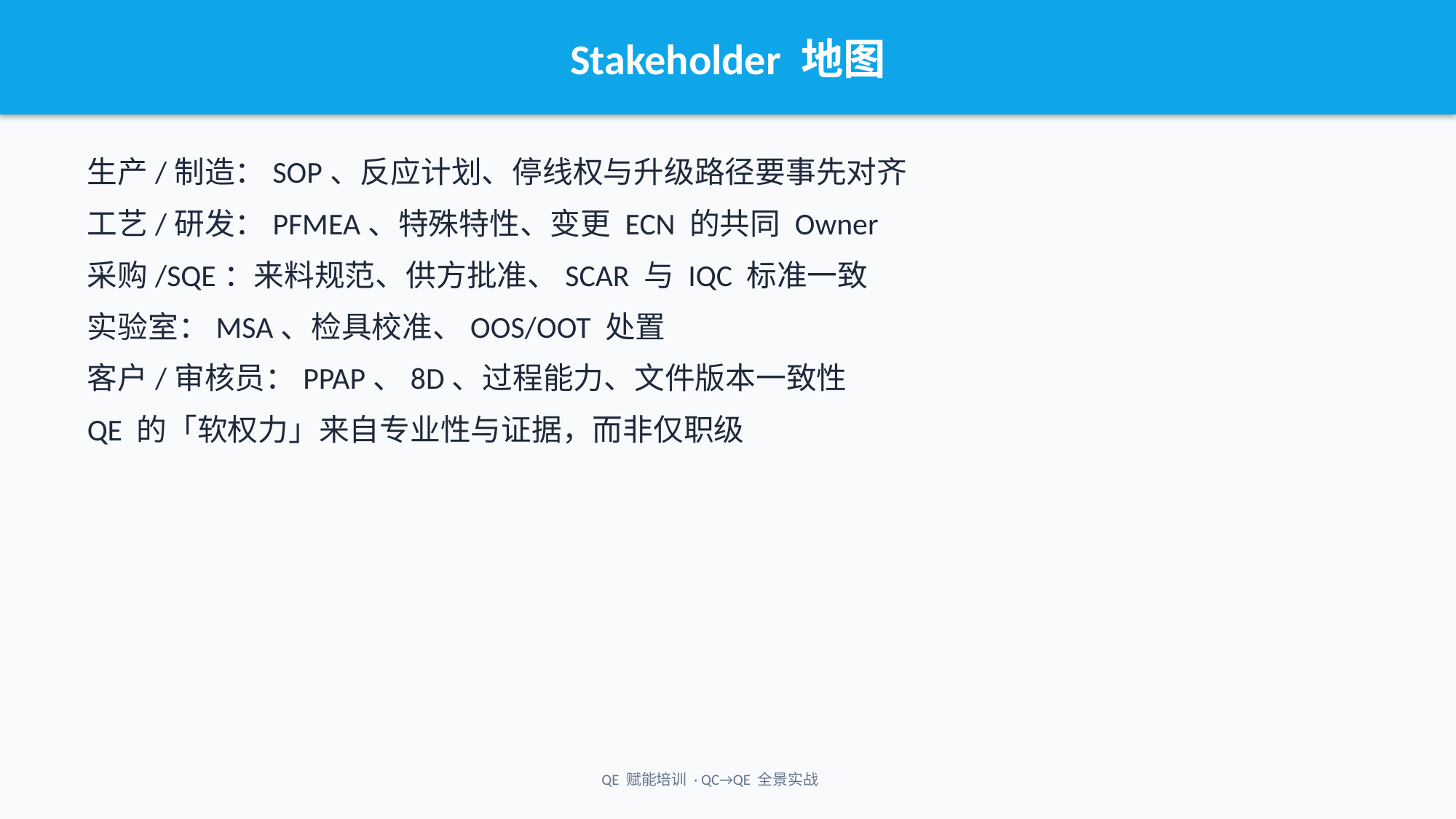

Stakeholder 地图
生产/制造：SOP、反应计划、停线权与升级路径要事先对齐
工艺/研发：PFMEA、特殊特性、变更 ECN 的共同 Owner
采购/SQE：来料规范、供方批准、SCAR 与 IQC 标准一致
实验室：MSA、检具校准、OOS/OOT 处置
客户/审核员：PPAP、8D、过程能力、文件版本一致性
QE 的「软权力」来自专业性与证据，而非仅职级
QE 赋能培训 · QC→QE 全景实战